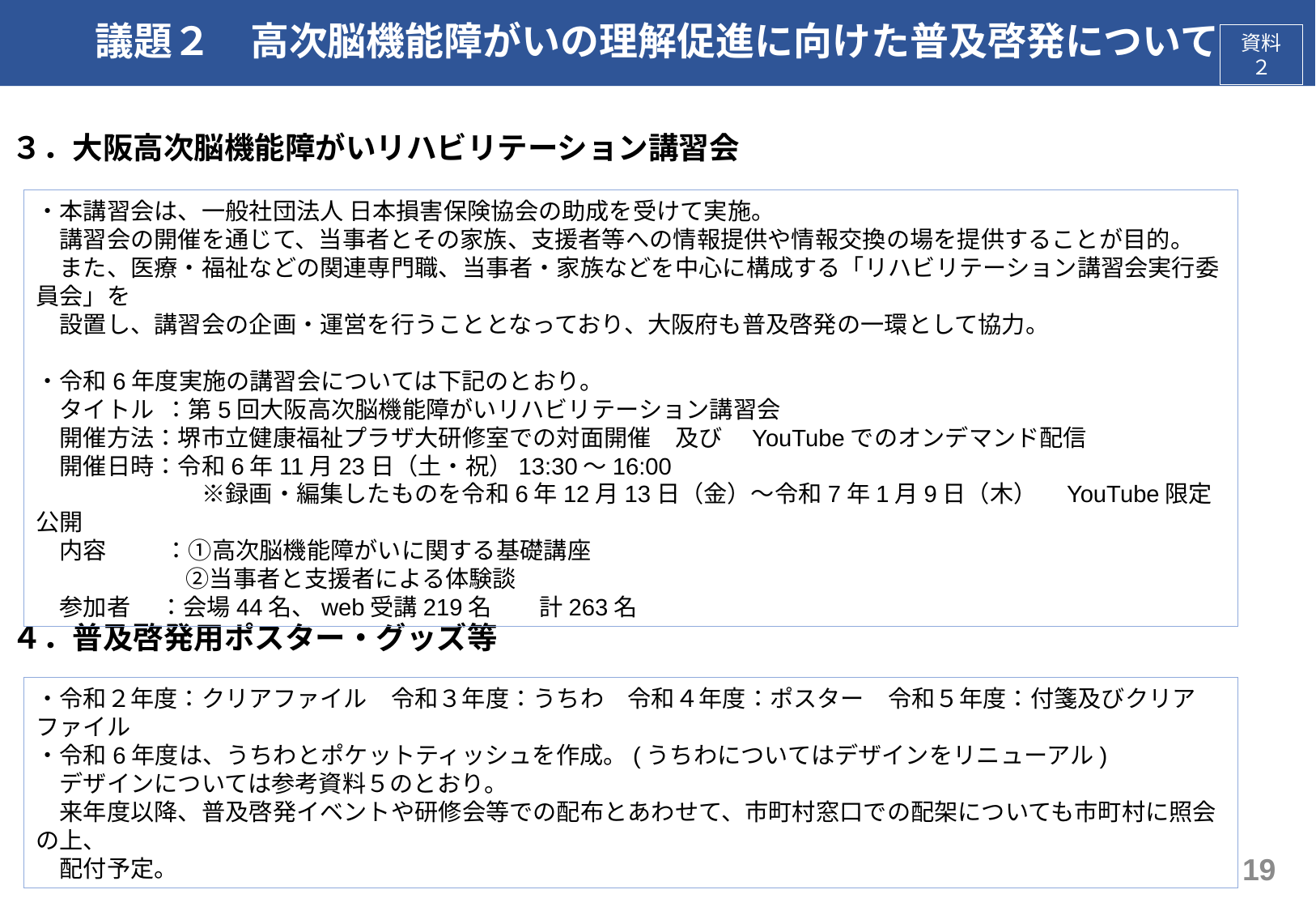

# 議題２　高次脳機能障がいの理解促進に向けた普及啓発について
資料２

３．大阪高次脳機能障がいリハビリテーション講習会

４．普及啓発用ポスター・グッズ等
・本講習会は、一般社団法人 日本損害保険協会の助成を受けて実施。
　講習会の開催を通じて、当事者とその家族、支援者等への情報提供や情報交換の場を提供することが目的。
　また、医療・福祉などの関連専門職、当事者・家族などを中心に構成する「リハビリテーション講習会実行委員会」を
　設置し、講習会の企画・運営を行うこととなっており、大阪府も普及啓発の一環として協力。

・令和6年度実施の講習会については下記のとおり。
　タイトル  ：第5回大阪高次脳機能障がいリハビリテーション講習会
　開催方法：堺市立健康福祉プラザ大研修室での対面開催　及び　YouTubeでのオンデマンド配信
　開催日時：令和6年11月23日（土・祝）13:30～16:00
　　　　　　　※録画・編集したものを令和6年12月13日（金）～令和7年1月9日（木）　YouTube限定公開
　内容　　  ：①高次脳機能障がいに関する基礎講座
　　　　　      ②当事者と支援者による体験談
　参加者　 ：会場44名、web受講219名　　計263名
・令和２年度：クリアファイル　令和３年度：うちわ　令和４年度：ポスター　令和５年度：付箋及びクリアファイル
・令和6年度は、うちわとポケットティッシュを作成。(うちわについてはデザインをリニューアル)
　デザインについては参考資料５のとおり。
　来年度以降、普及啓発イベントや研修会等での配布とあわせて、市町村窓口での配架についても市町村に照会の上、
　配付予定。
19